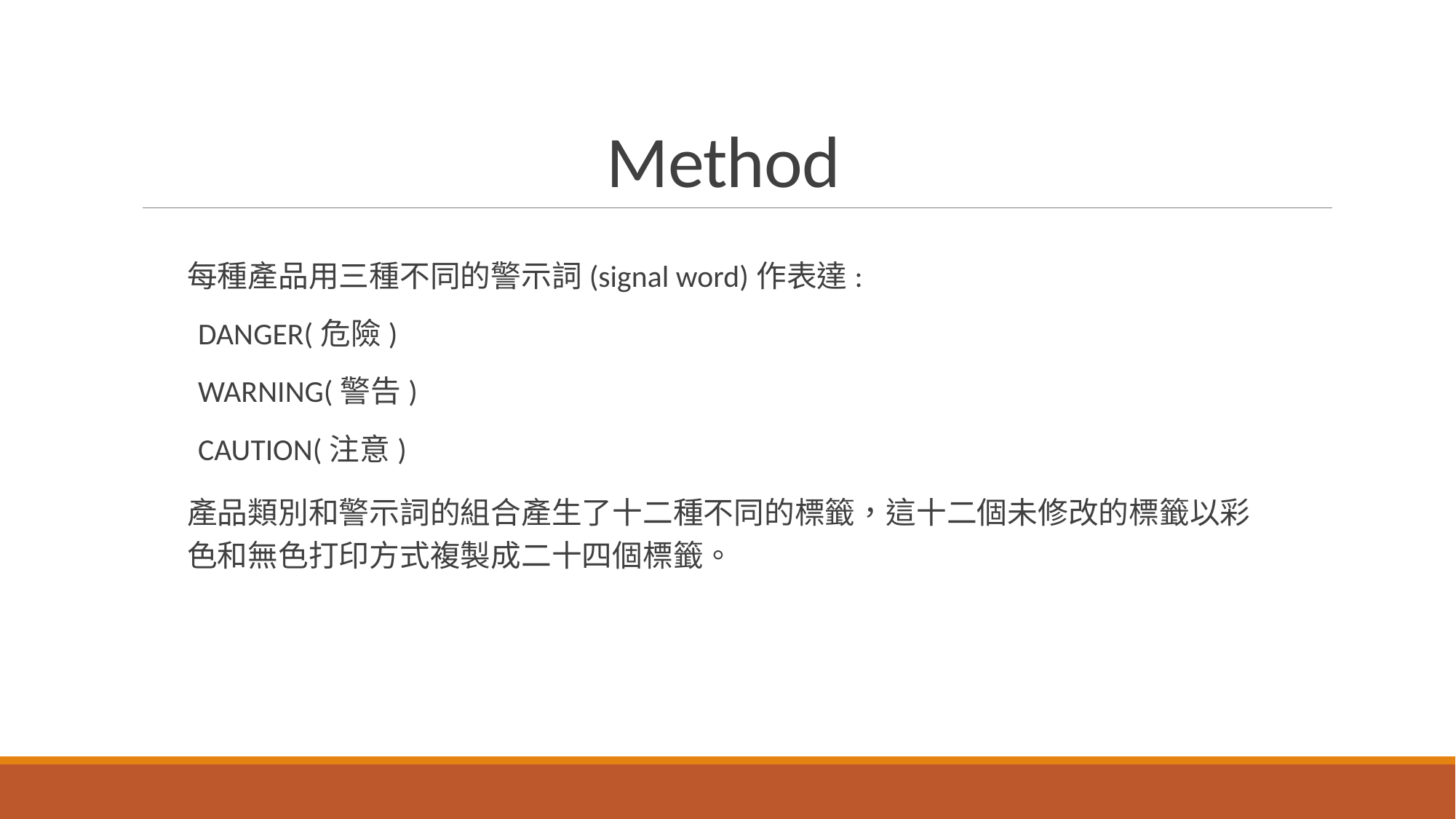

# Method
每種產品用三種不同的警示詞(signal word)作表達:
DANGER(危險)
WARNING(警告)
CAUTION(注意)
產品類別和警示詞的組合產生了十二種不同的標籤，這十二個未修改的標籤以彩色和無色打印方式複製成二十四個標籤。